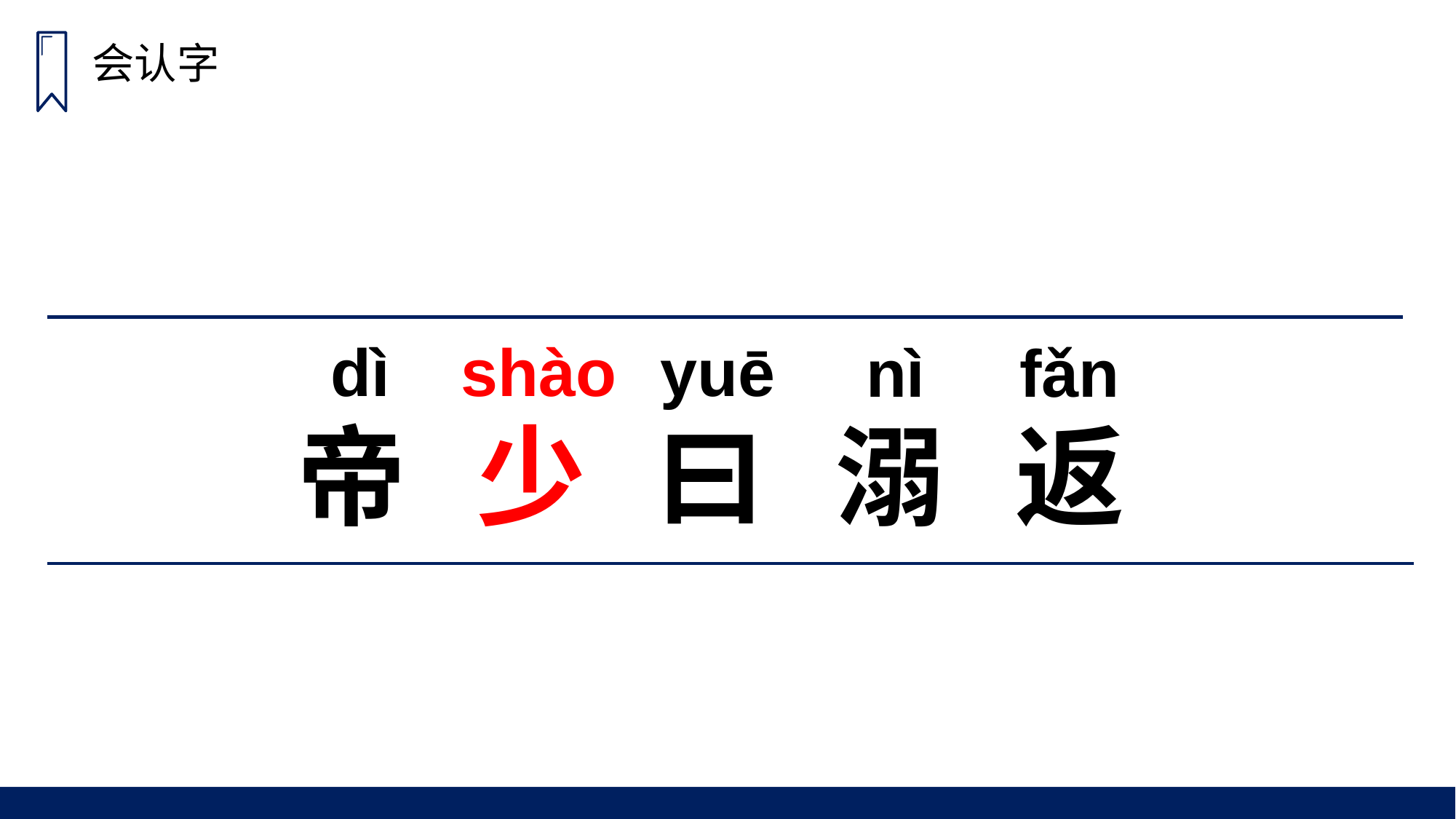

会认字

dì
shào
yuē
nì
fǎn
帝
少
曰
溺
返